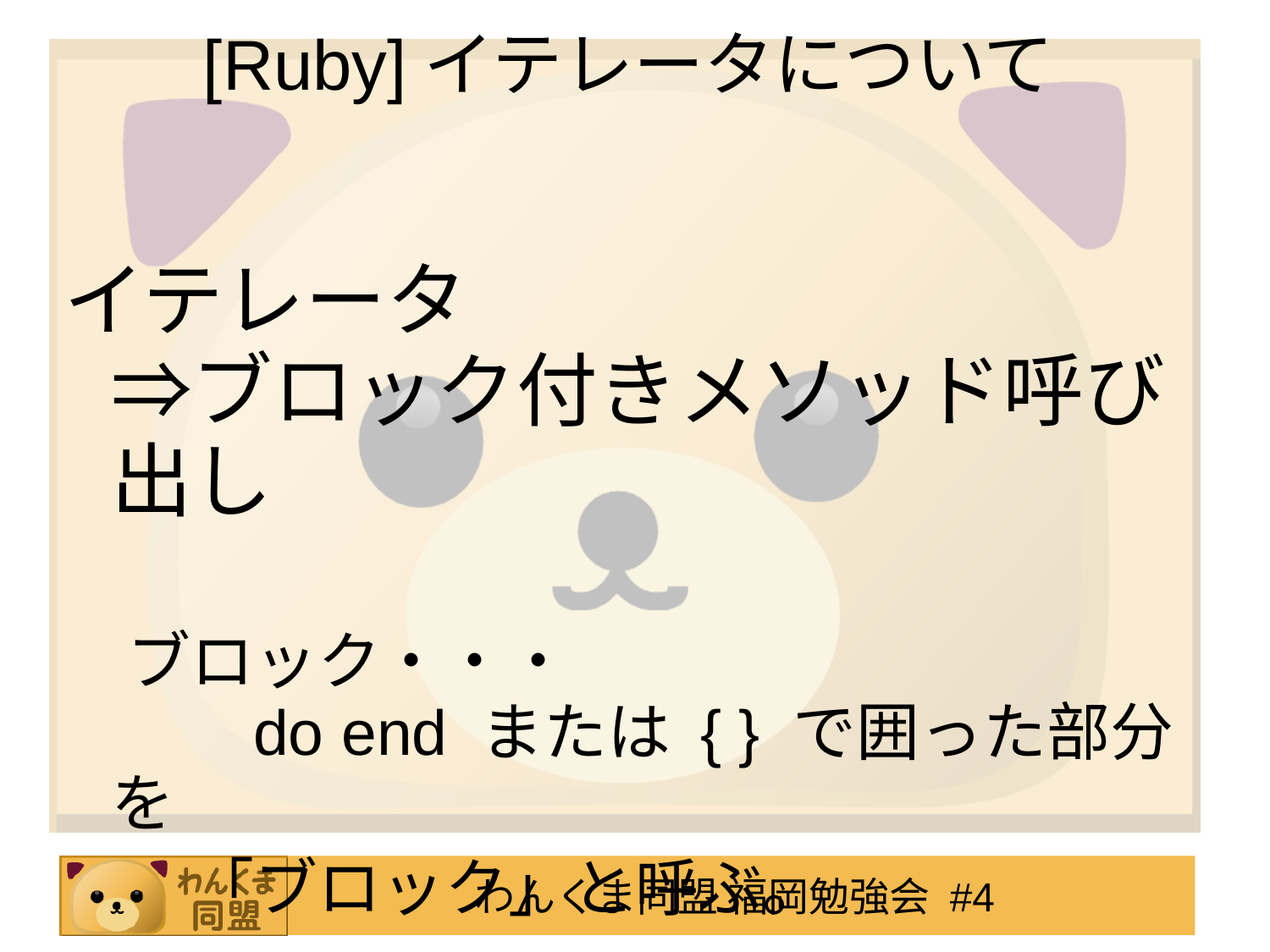

# [Ruby]イテレータについて

イテレータ
⇒ブロック付きメソッド呼び出し

　ブロック・・・
　　do end または { } で囲った部分を
　　「ブロック」と呼ぶ。